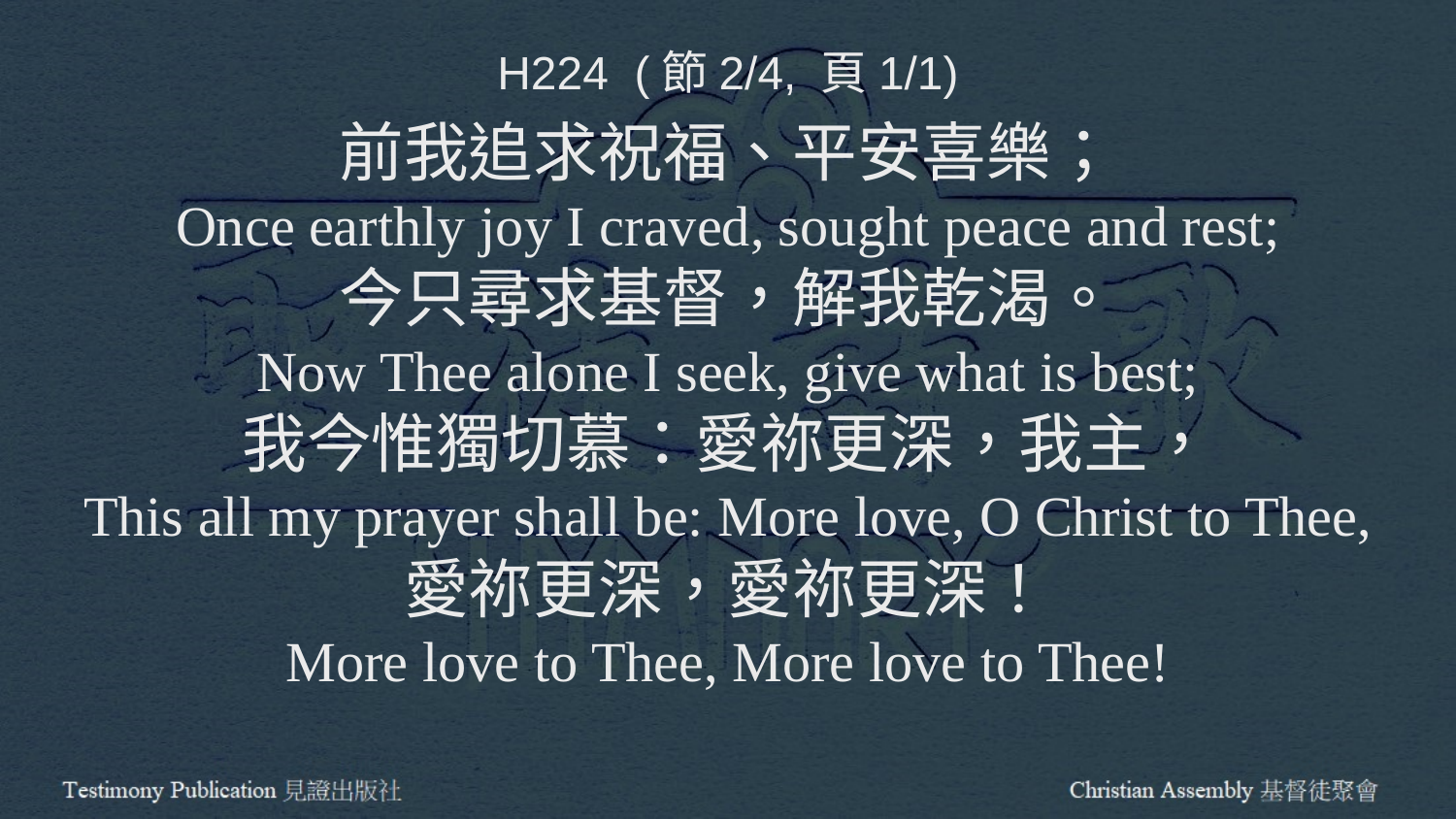

H224  (節2/4, 頁1/1)
前我追求祝福、平安喜樂；
Once earthly joy I craved, sought peace and rest;
今只尋求基督，解我乾渴。
Now Thee alone I seek, give what is best;
我今惟獨切慕：愛祢更深，我主，
This all my prayer shall be: More love, O Christ to Thee,
愛祢更深，愛祢更深！
More love to Thee, More love to Thee!